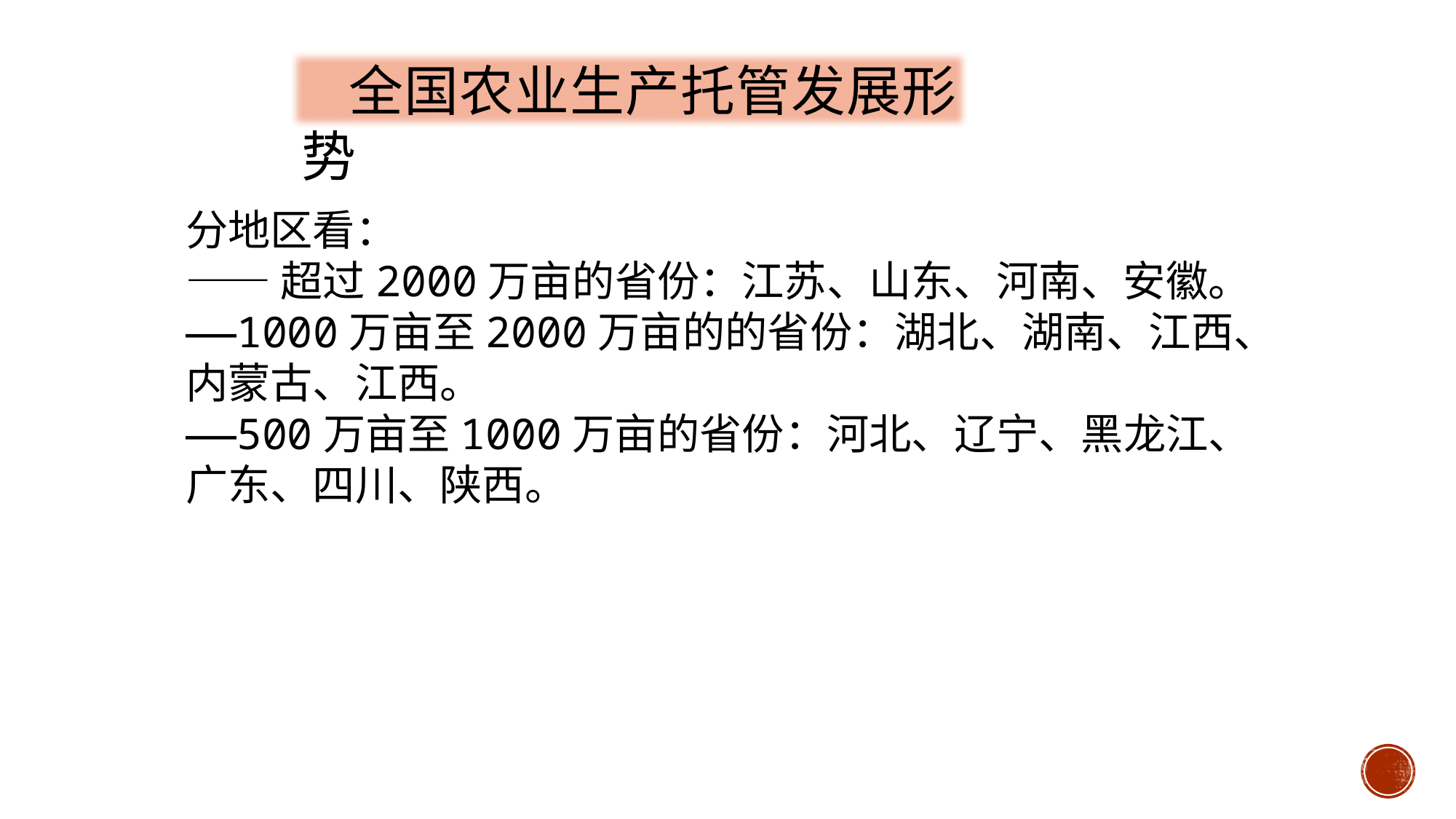

全国农业生产托管发展形势
分地区看：
——超过2000万亩的省份：江苏、山东、河南、安徽。
——1000万亩至2000万亩的的省份：湖北、湖南、江西、内蒙古、江西。
——500万亩至1000万亩的省份：河北、辽宁、黑龙江、广东、四川、陕西。